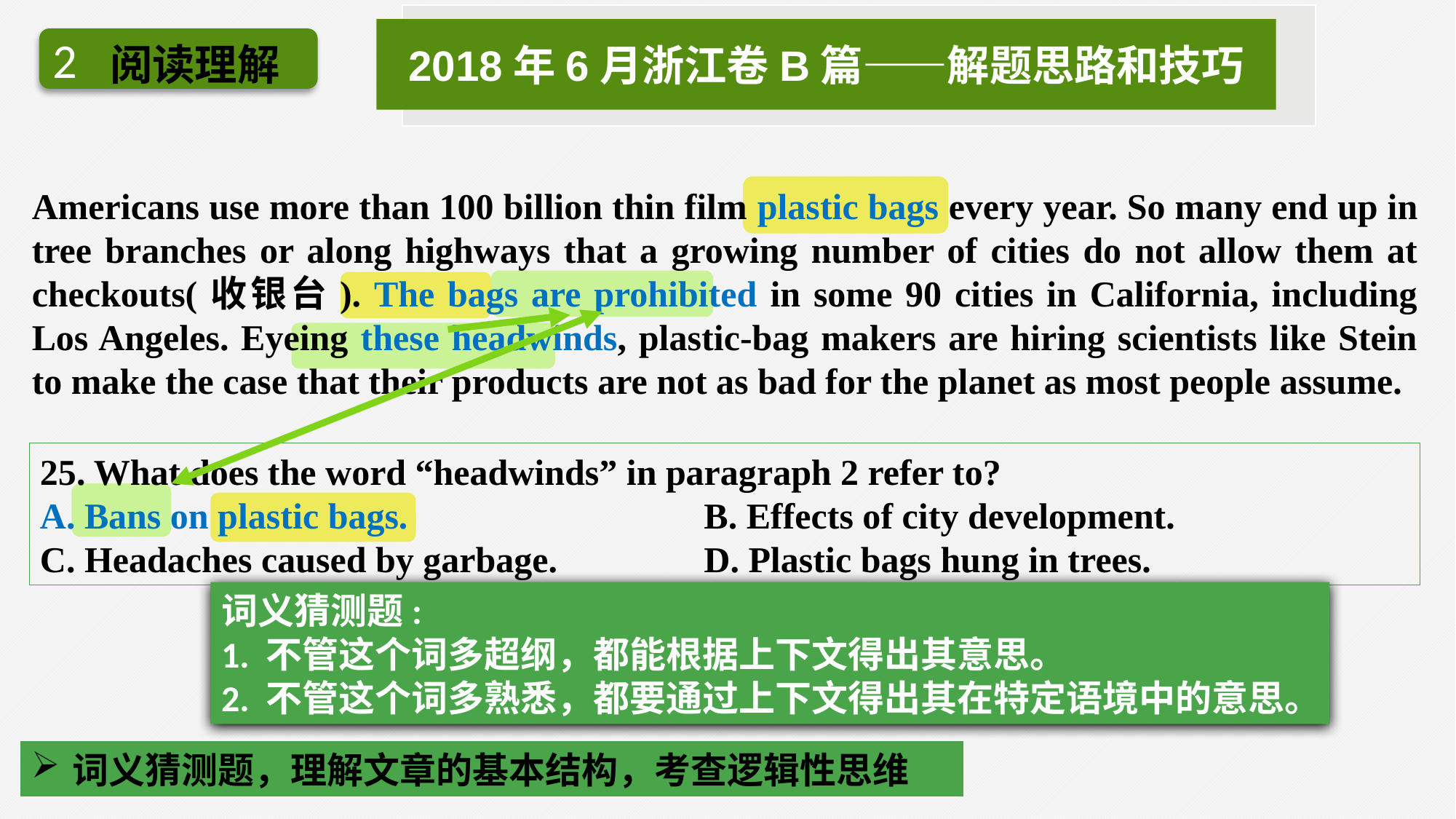

2018年6月浙江卷B篇——解题思路和技巧
2
阅读理解

Americans use more than 100 billion thin film plastic bags every year. So many end up in tree branches or along highways that a growing number of cities do not allow them at checkouts(收银台). The bags are prohibited in some 90 cities in California, including Los Angeles. Eyeing these headwinds, plastic-bag makers are hiring scientists like Stein to make the case that their products are not as bad for the planet as most people assume.

25. What does the word “headwinds” in paragraph 2 refer to?
A. Bans on plastic bags.                         	 B. Effects of city development.
C. Headaches caused by garbage.         	 D. Plastic bags hung in trees.

词义猜测题:
1. 不管这个词多超纲，都能根据上下文得出其意思。
2. 不管这个词多熟悉，都要通过上下文得出其在特定语境中的意思。
词义猜测题，理解文章的基本结构，考查逻辑性思维